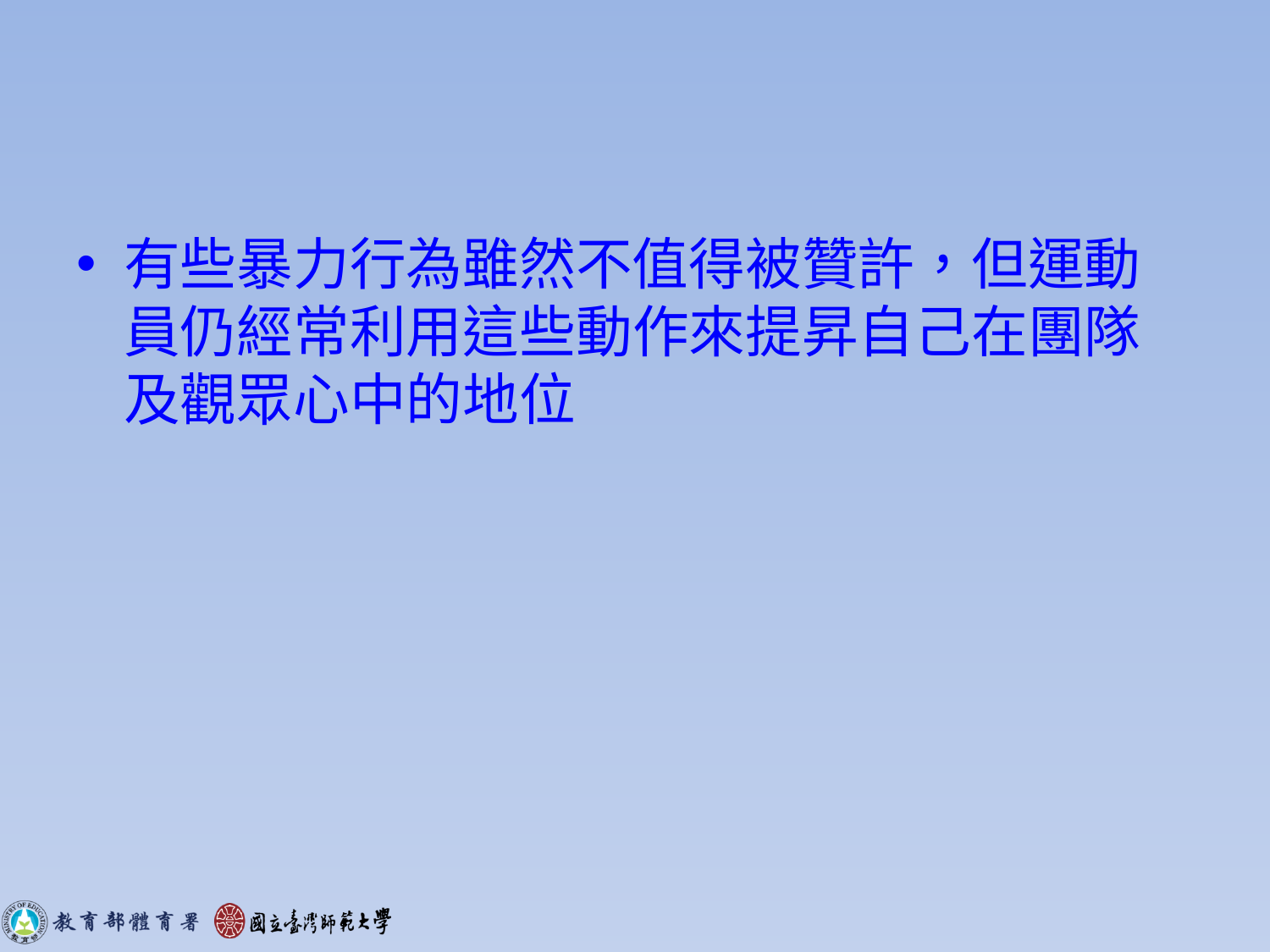

#
有些暴力行為雖然不值得被贊許，但運動員仍經常利用這些動作來提昇自己在團隊及觀眾心中的地位